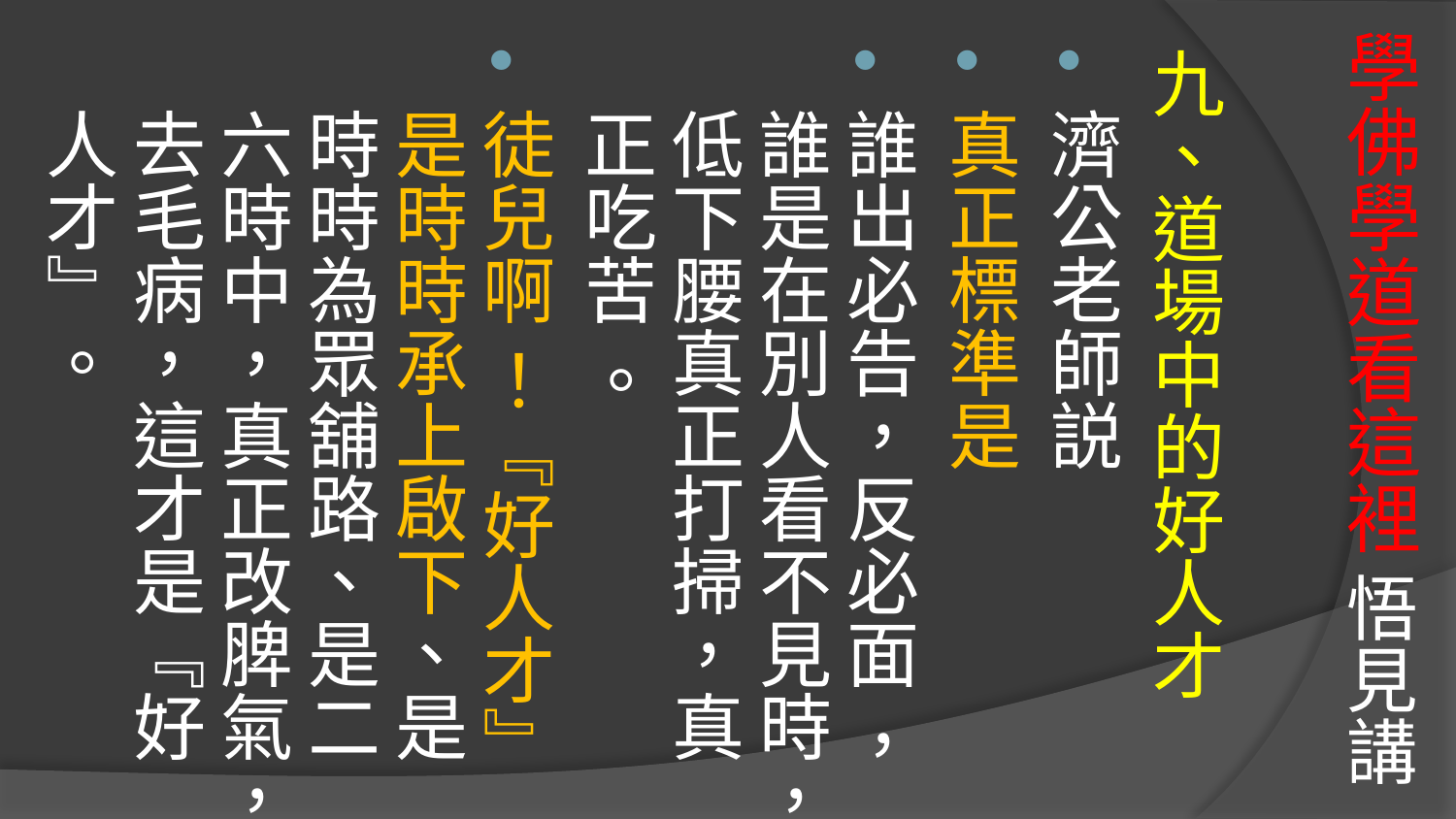

# 學佛學道看這裡 悟見講
九、道場中的好人才
濟公老師説
真正標準是
誰出必告，反必面 ，誰是在別人看不見時，低下腰真正打掃，真正吃苦 。
徒兒啊 ！『好人才』 是時時承上啟下、是時時為眾舖路、是二六時中，真正改脾氣，去毛病，這才是『好人才』。